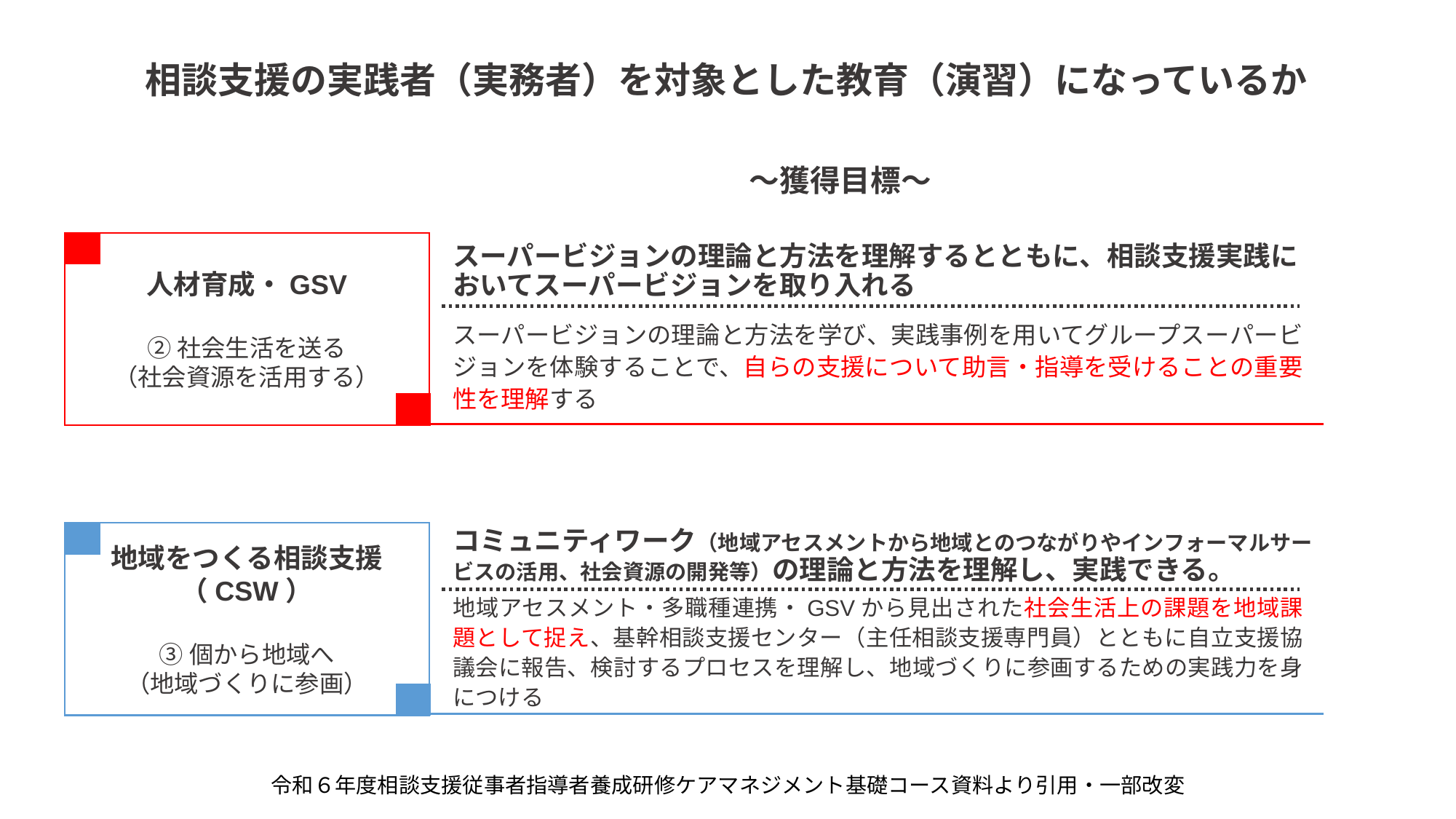

相談支援の実践者（実務者）を対象とした教育（演習）になっているか
～獲得目標～
人材育成・GSV

②社会生活を送る
（社会資源を活用する）

スーパービジョンの理論と方法を理解するとともに、相談支援実践においてスーパービジョンを取り入れる
スーパービジョンの理論と方法を学び、実践事例を用いてグループスーパービジョンを体験することで、自らの支援について助言・指導を受けることの重要性を理解する
コミュニティワーク（地域アセスメントから地域とのつながりやインフォーマルサービスの活用、社会資源の開発等）の理論と方法を理解し、実践できる。
地域をつくる相談支援
（CSW）

③個から地域へ
（地域づくりに参画）

地域アセスメント・多職種連携・GSVから見出された社会生活上の課題を地域課題として捉え、基幹相談支援センター（主任相談支援専門員）とともに自立支援協議会に報告、検討するプロセスを理解し、地域づくりに参画するための実践力を身につける
令和６年度相談支援従事者指導者養成研修ケアマネジメント基礎コース資料より引用・一部改変